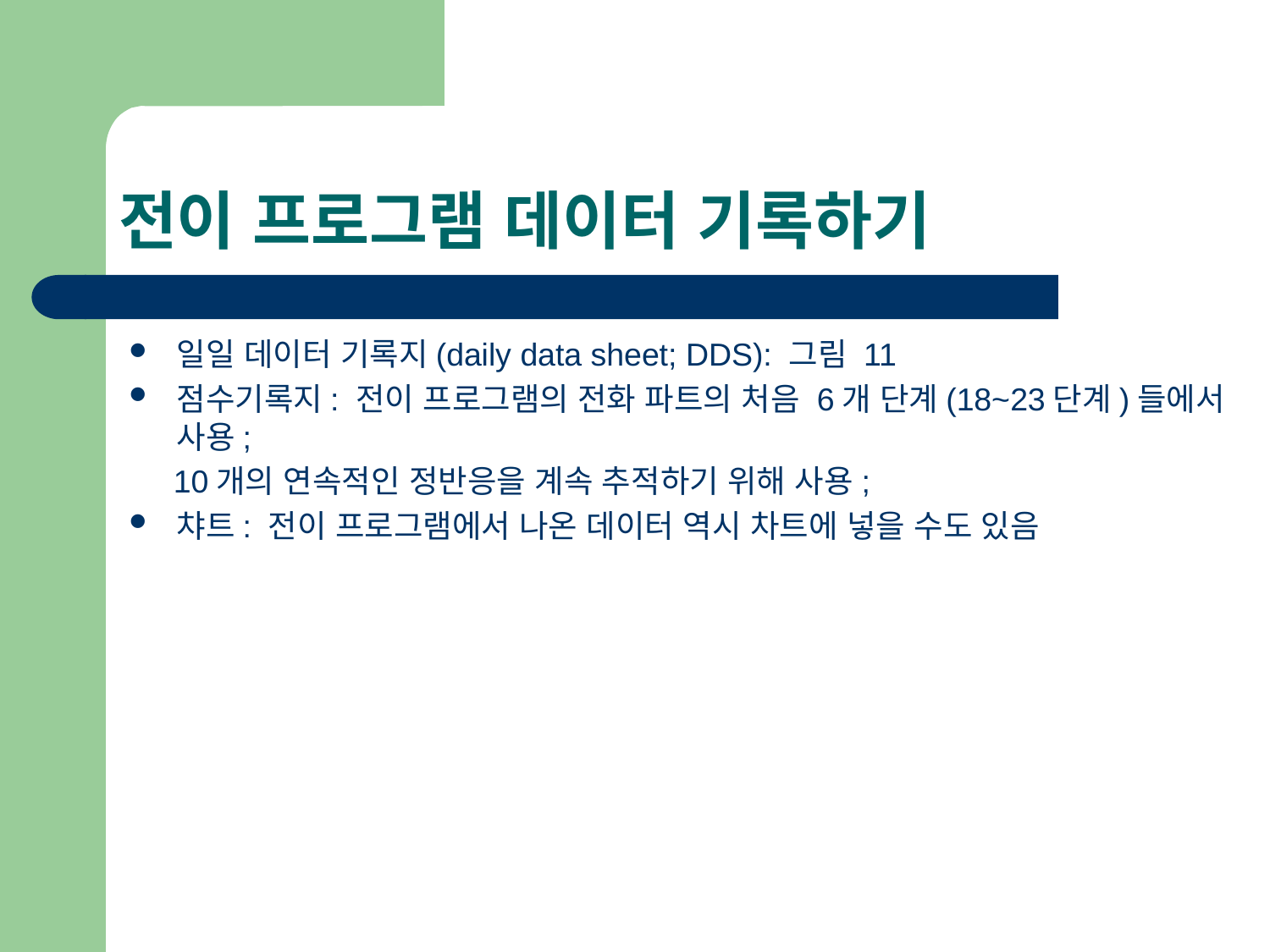

# 전이 프로그램 데이터 기록하기
일일 데이터 기록지(daily data sheet; DDS): 그림 11
점수기록지: 전이 프로그램의 전화 파트의 처음 6개 단계(18~23단계)들에서 사용;
     10개의 연속적인 정반응을 계속 추적하기 위해 사용;
챠트: 전이 프로그램에서 나온 데이터 역시 차트에 넣을 수도 있음